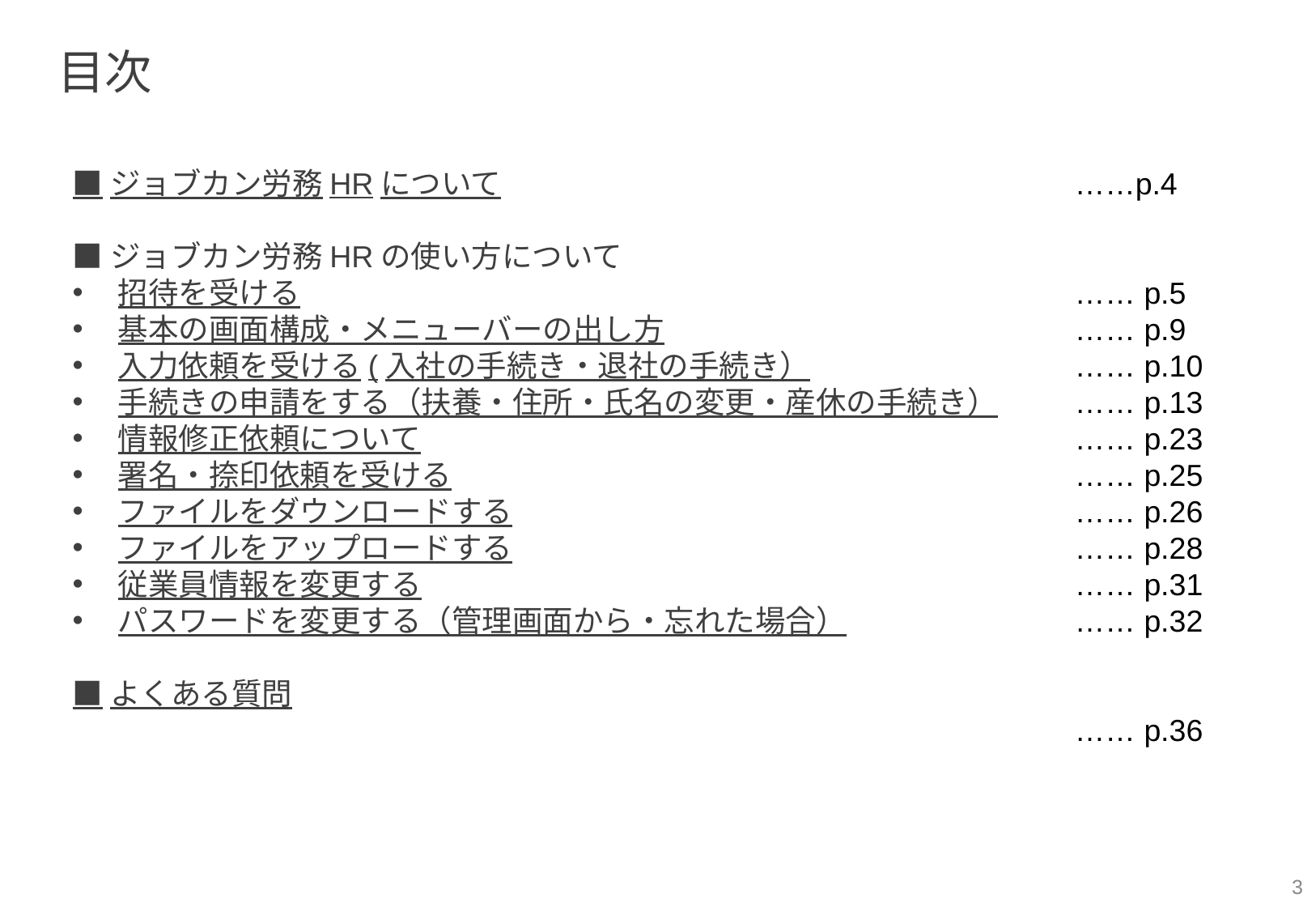

目次
■ジョブカン労務HRについて

■ジョブカン労務HRの使い方について
招待を受ける
基本の画面構成・メニューバーの出し方
入力依頼を受ける(入社の手続き・退社の手続き）
手続きの申請をする（扶養・住所・氏名の変更・産休の手続き）
情報修正依頼について
署名・捺印依頼を受ける
ファイルをダウンロードする
ファイルをアップロードする
従業員情報を変更する
パスワードを変更する（管理画面から・忘れた場合）

■よくある質問
……p.4

…… p.5
…… p.9
…… p.10
…… p.13
…… p.23
…… p.25
…… p.26
…… p.28
…… p.31
…… p.32

…… p.36

3